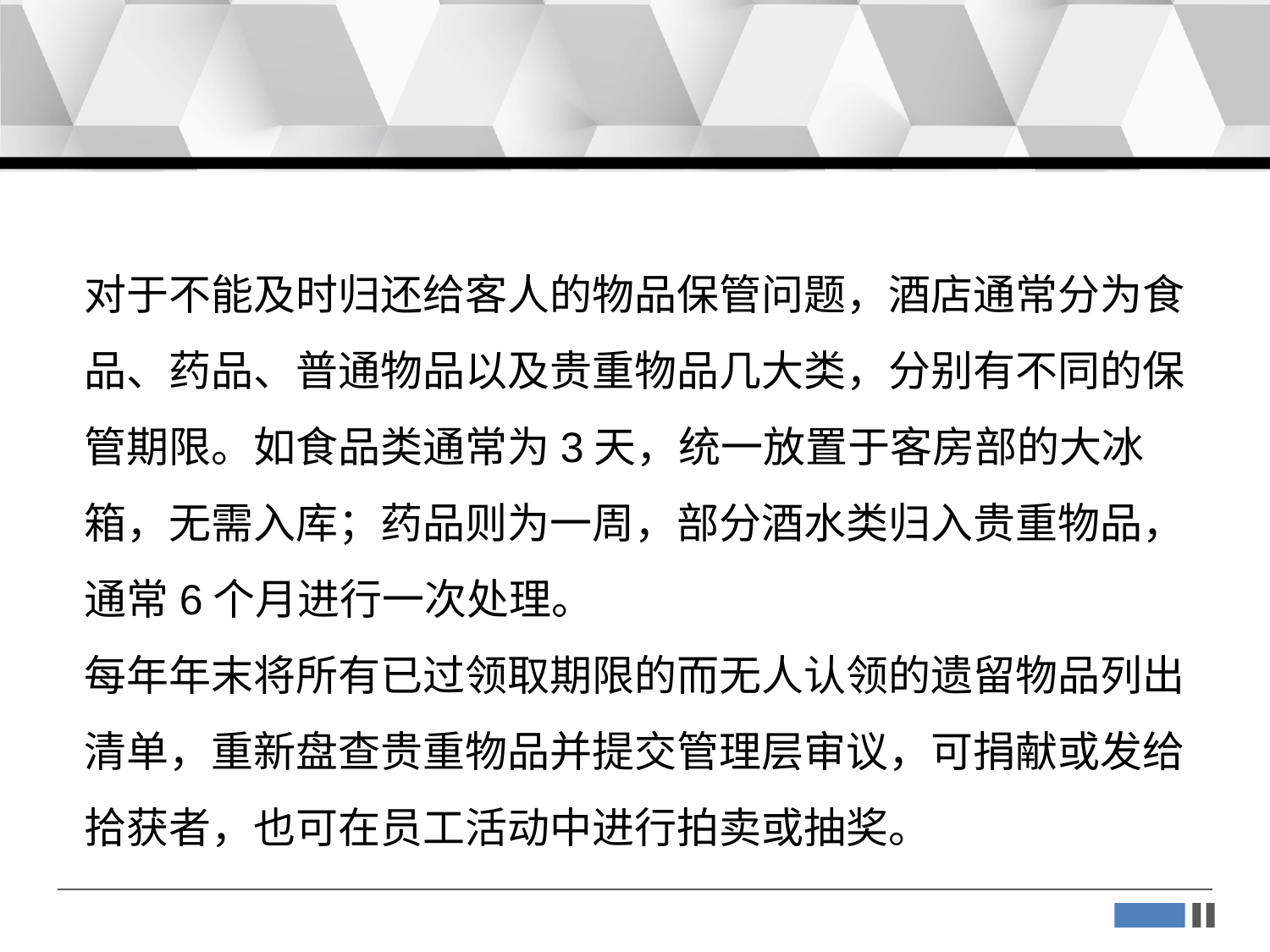

对于不能及时归还给客人的物品保管问题，酒店通常分为食品、药品、普通物品以及贵重物品几大类，分别有不同的保管期限。如食品类通常为3天，统一放置于客房部的大冰箱，无需入库；药品则为一周，部分酒水类归入贵重物品，通常6个月进行一次处理。
每年年末将所有已过领取期限的而无人认领的遗留物品列出清单，重新盘查贵重物品并提交管理层审议，可捐献或发给拾获者，也可在员工活动中进行拍卖或抽奖。